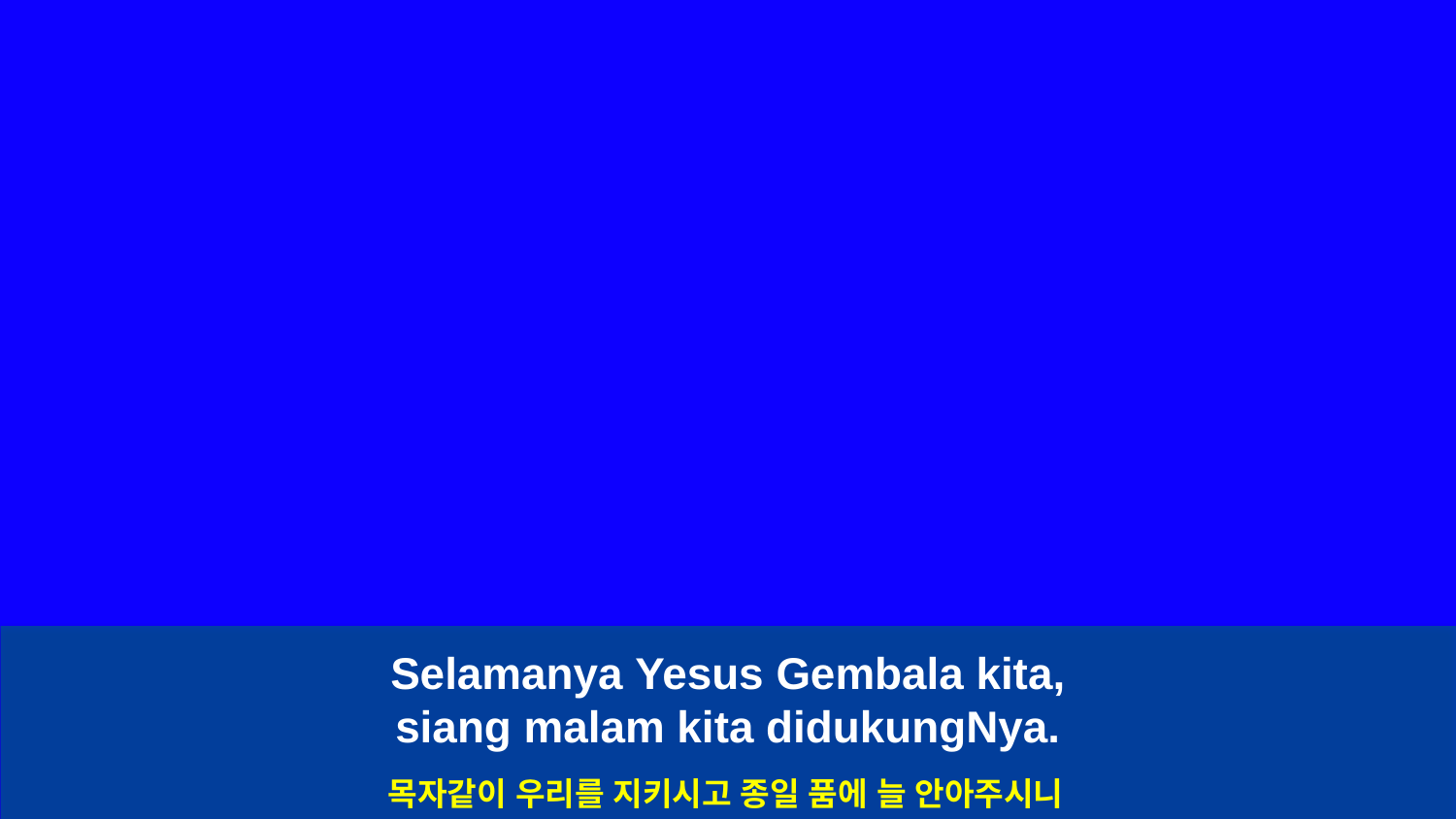

Selamanya Yesus Gembala kita,
siang malam kita didukungNya.
목자같이 우리를 지키시고 종일 품에 늘 안아주시니